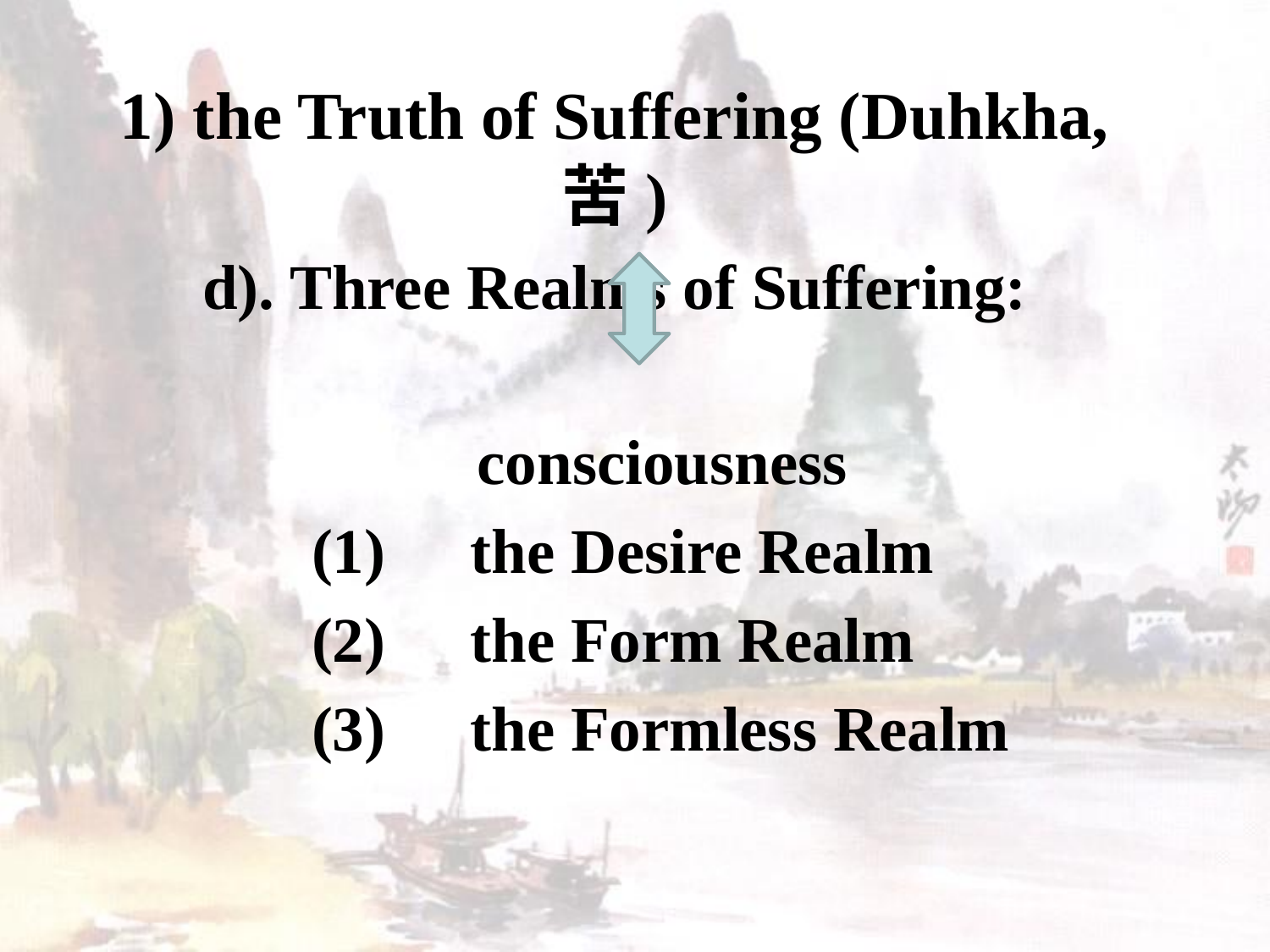

1) the Truth of Suffering (Duhkha, 苦)
d). Three Realms of Suffering:
      consciousness
                (1)	  the Desire Realm
                (2)	  the Form Realm
                (3)	  the Formless Realm